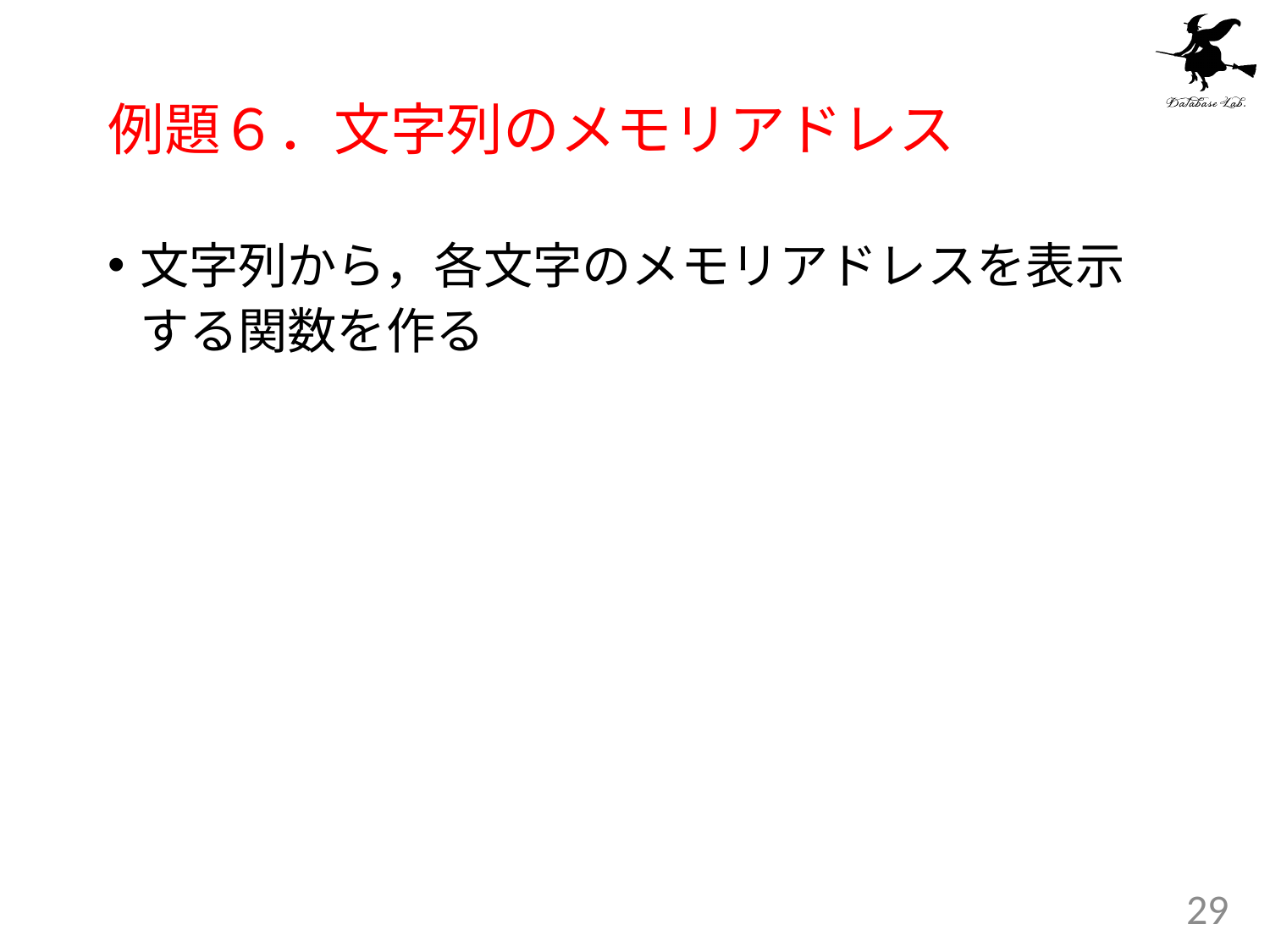

# 例題６．文字列のメモリアドレス
文字列から，各文字のメモリアドレスを表示する関数を作る
29